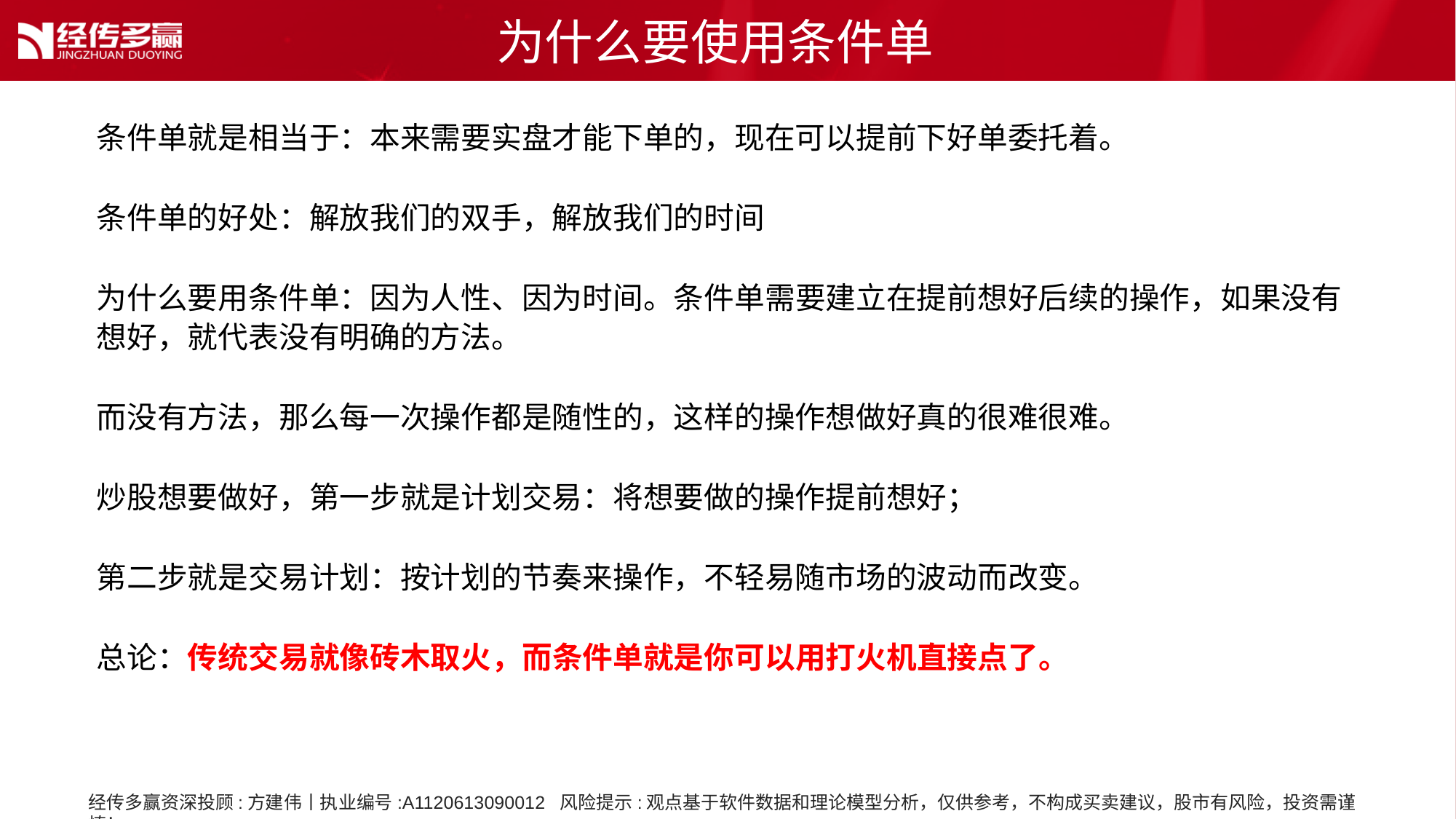

为什么要使用条件单
条件单就是相当于：本来需要实盘才能下单的，现在可以提前下好单委托着。

条件单的好处：解放我们的双手，解放我们的时间

为什么要用条件单：因为人性、因为时间。条件单需要建立在提前想好后续的操作，如果没有想好，就代表没有明确的方法。

而没有方法，那么每一次操作都是随性的，这样的操作想做好真的很难很难。

炒股想要做好，第一步就是计划交易：将想要做的操作提前想好；

第二步就是交易计划：按计划的节奏来操作，不轻易随市场的波动而改变。

总论：传统交易就像砖木取火，而条件单就是你可以用打火机直接点了。